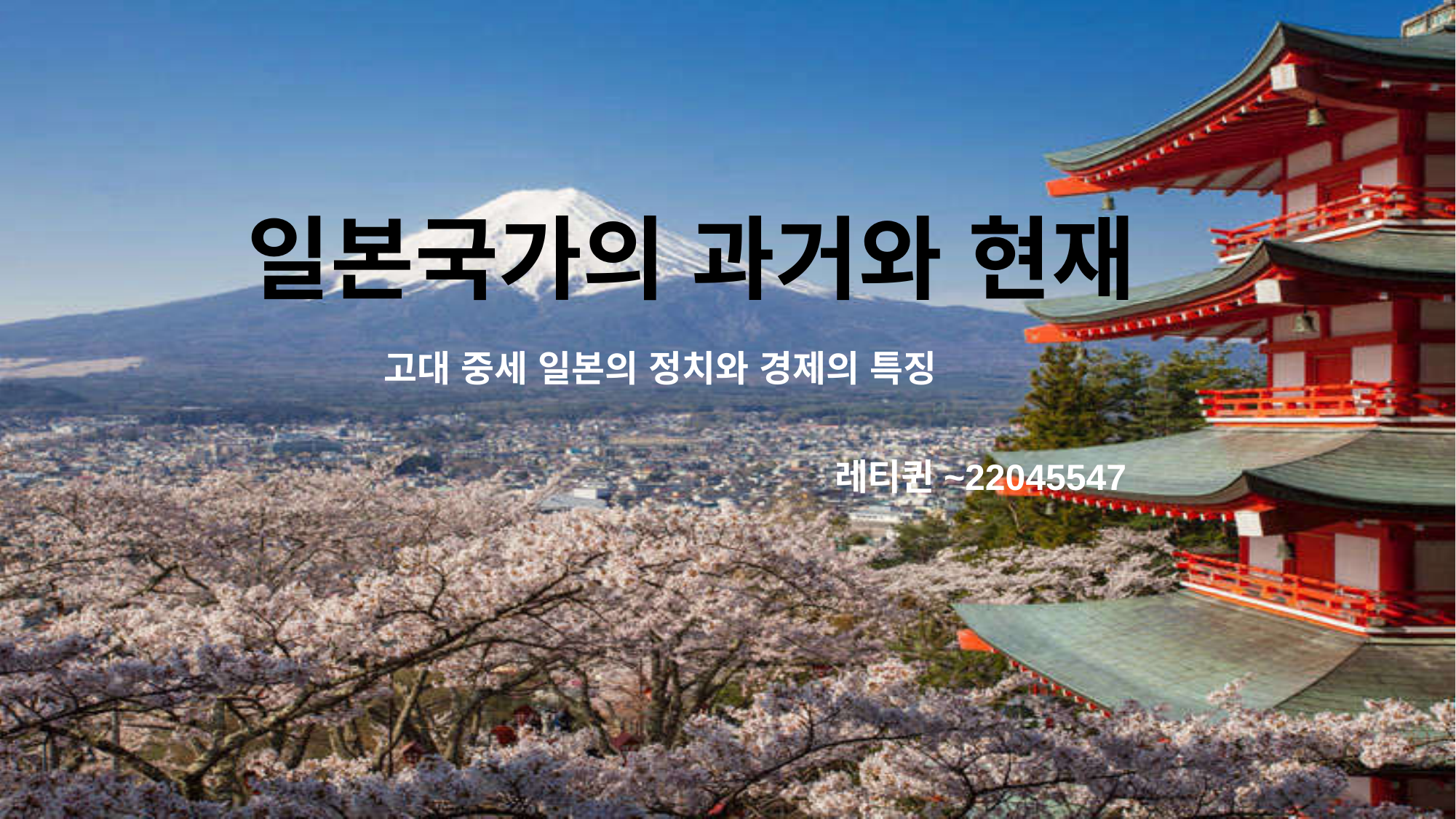

# 일본국가의 과거와 현재
고대 중세 일본의 정치와 경제의 특징

                                                              레티퀸~22045547